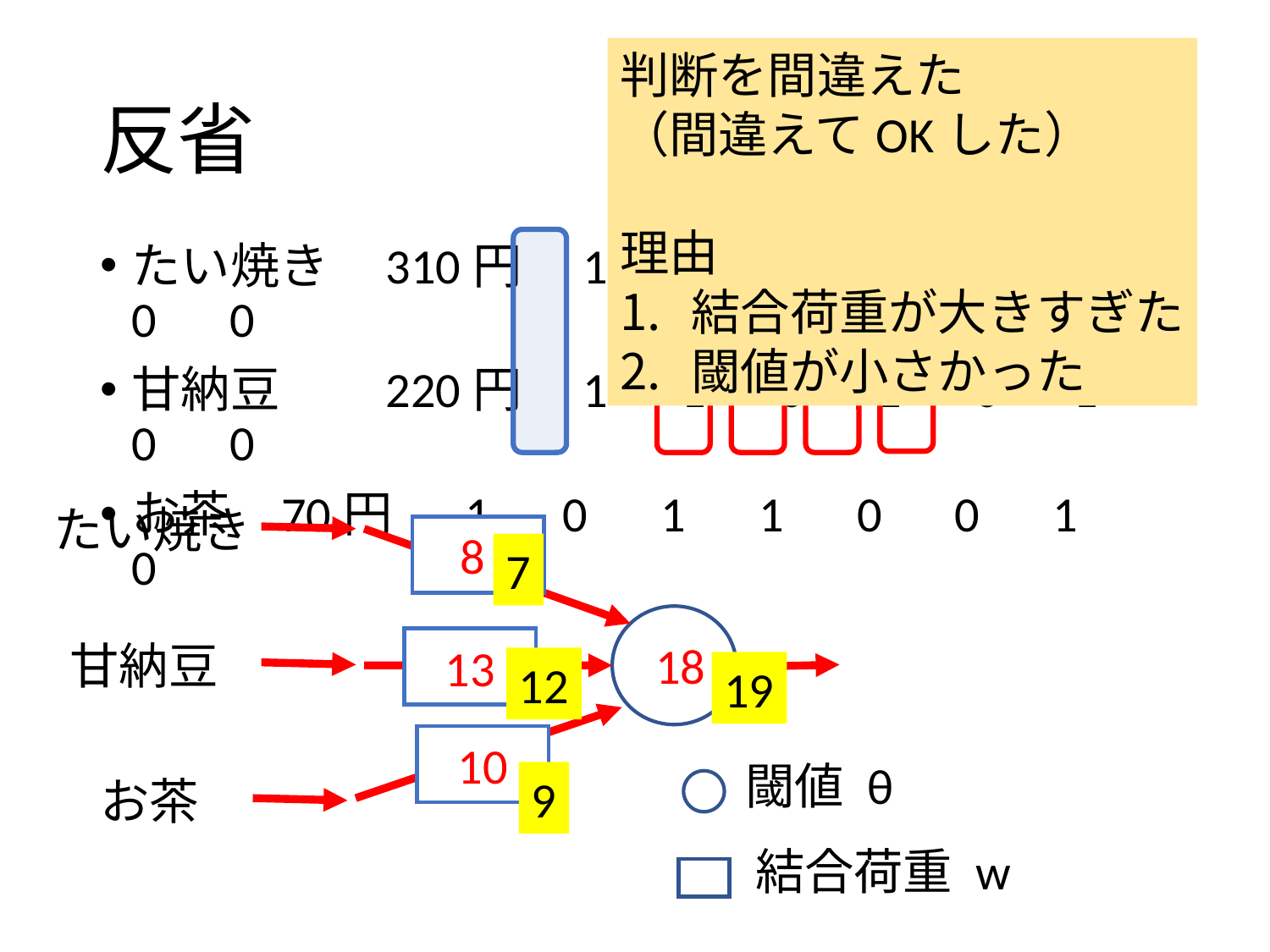

判断を間違えた
（間違えてOKした）

理由
結合荷重が大きすぎた
閾値が小さかった
# 反省

たい焼き	310円　1　1　1　0　1　0　0　0
甘納豆	220円　1　1　0　1　0　1　0　0
お茶	 70円　 1　0　1　1　0　0　1　0

たい焼き
8
7

甘納豆
13
18
12
19
10
閾値 θ
9
お茶

結合荷重 w